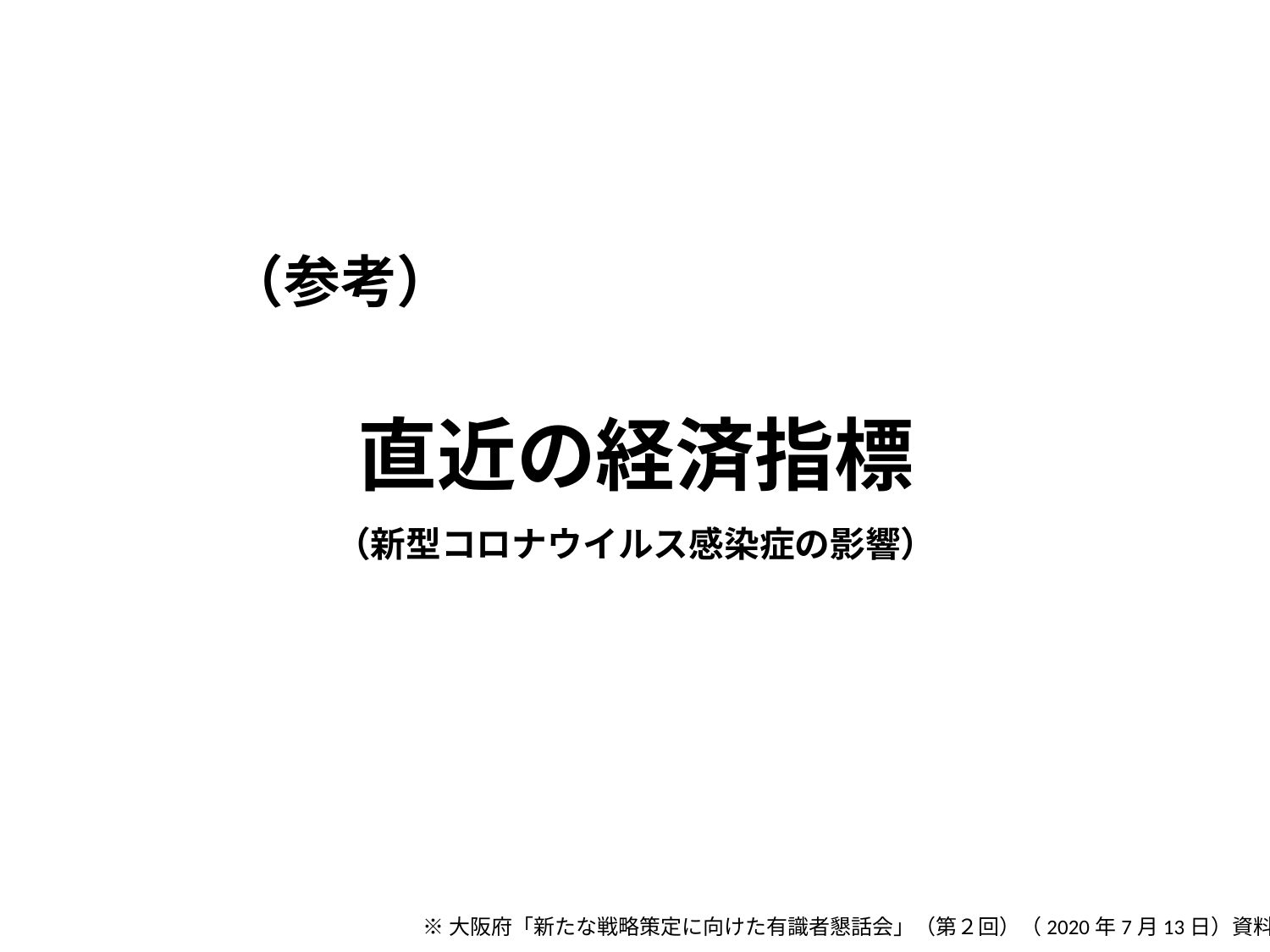

直近の経済指標
（新型コロナウイルス感染症の影響）
（参考）
※大阪府「新たな戦略策定に向けた有識者懇話会」（第２回）（2020年7月13日）資料抜粋